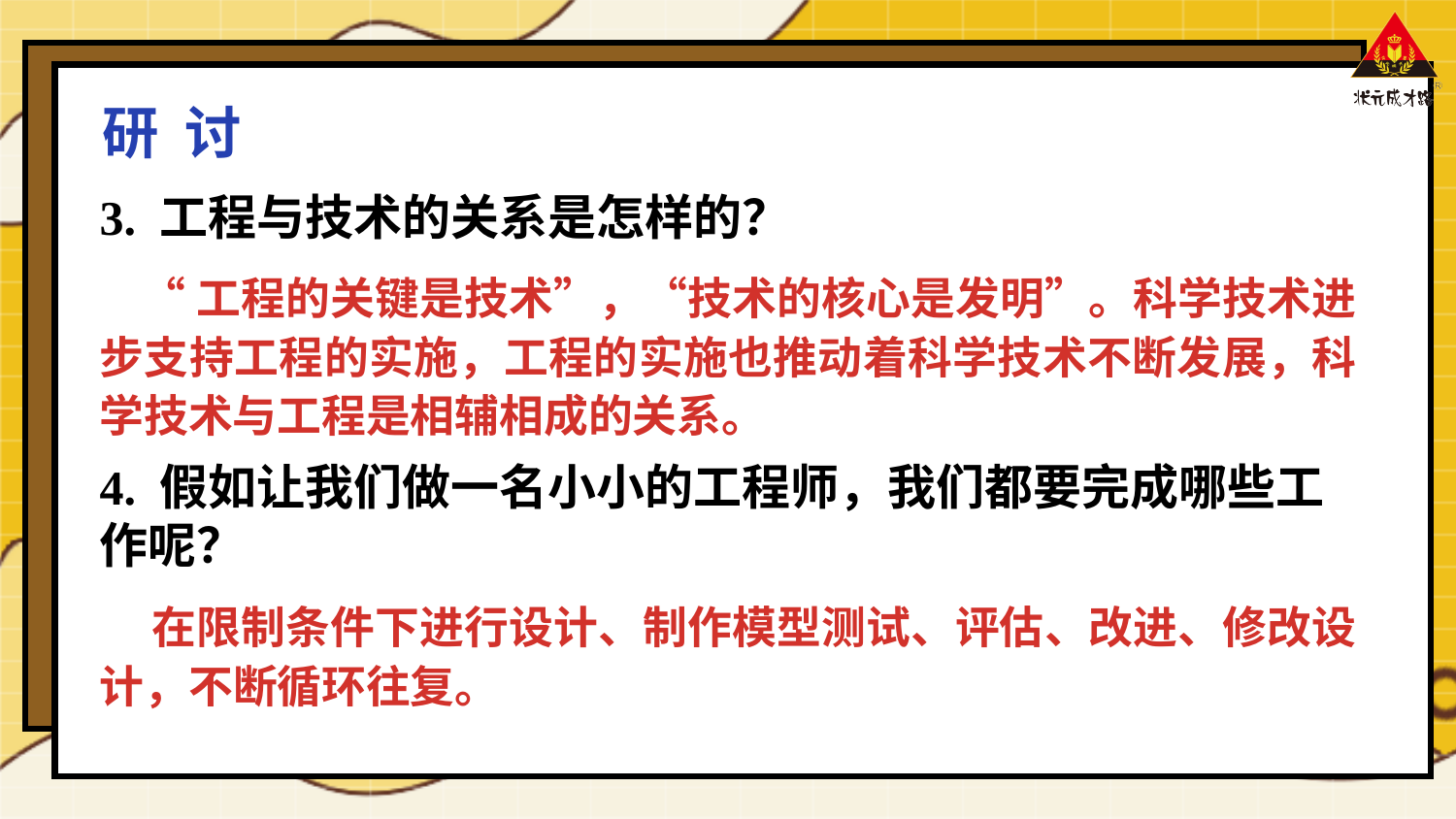

研  讨
3. 工程与技术的关系是怎样的？
    “工程的关键是技术”，“技术的核心是发明”。科学技术进步支持工程的实施，工程的实施也推动着科学技术不断发展，科学技术与工程是相辅相成的关系。
4. 假如让我们做一名小小的工程师，我们都要完成哪些工作呢？
    在限制条件下进行设计、制作模型测试、评估、改进、修改设计，不断循环往复。